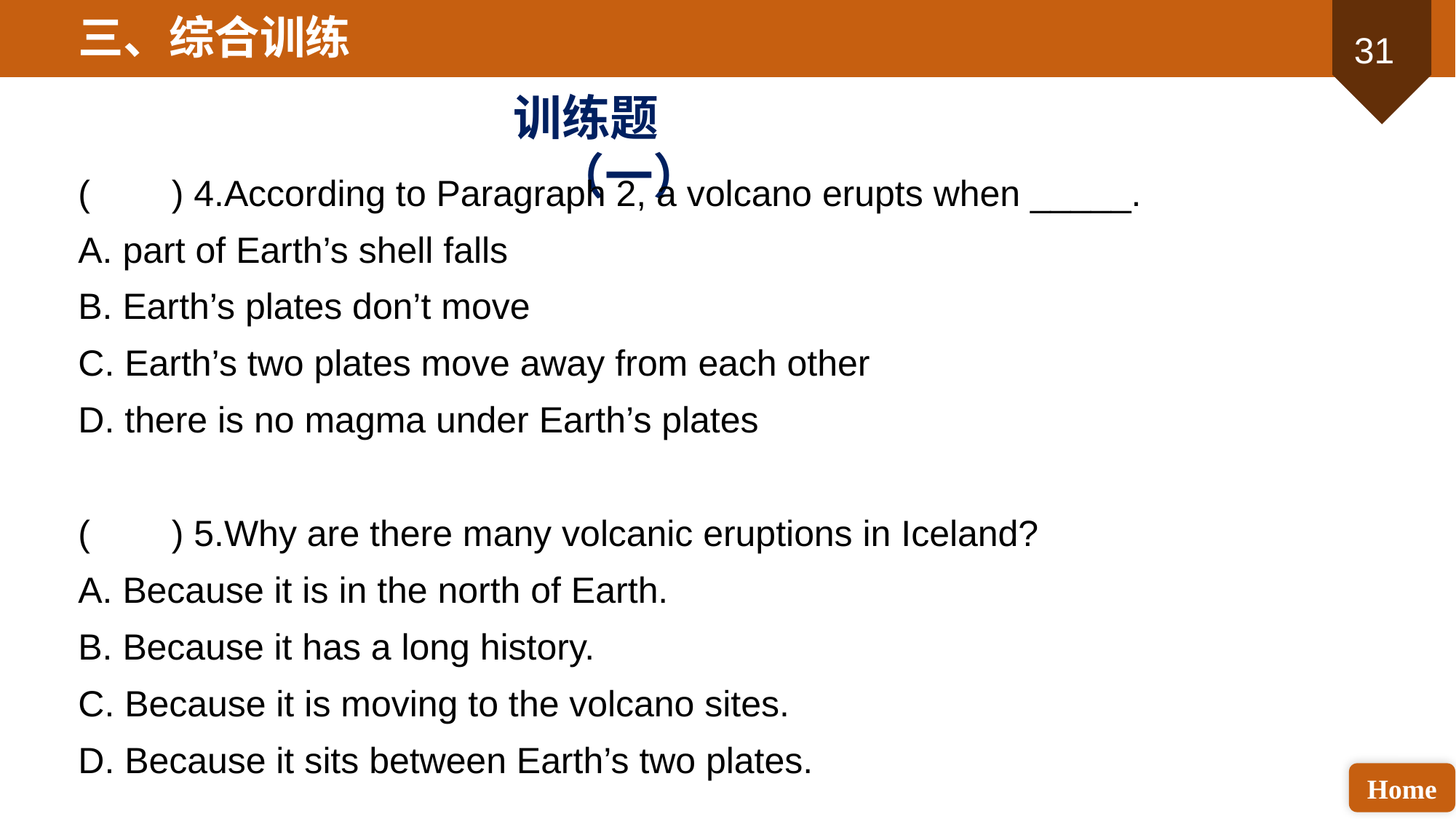

三、综合训练
训练题（一）
(        ) 4.According to Paragraph 2, a volcano erupts when _____.
A. part of Earth’s shell falls
B. Earth’s plates don’t move
C. Earth’s two plates move away from each other
D. there is no magma under Earth’s plates

(        ) 5.Why are there many volcanic eruptions in Iceland?
A. Because it is in the north of Earth.
B. Because it has a long history.
C. Because it is moving to the volcano sites.
D. Because it sits between Earth’s two plates.